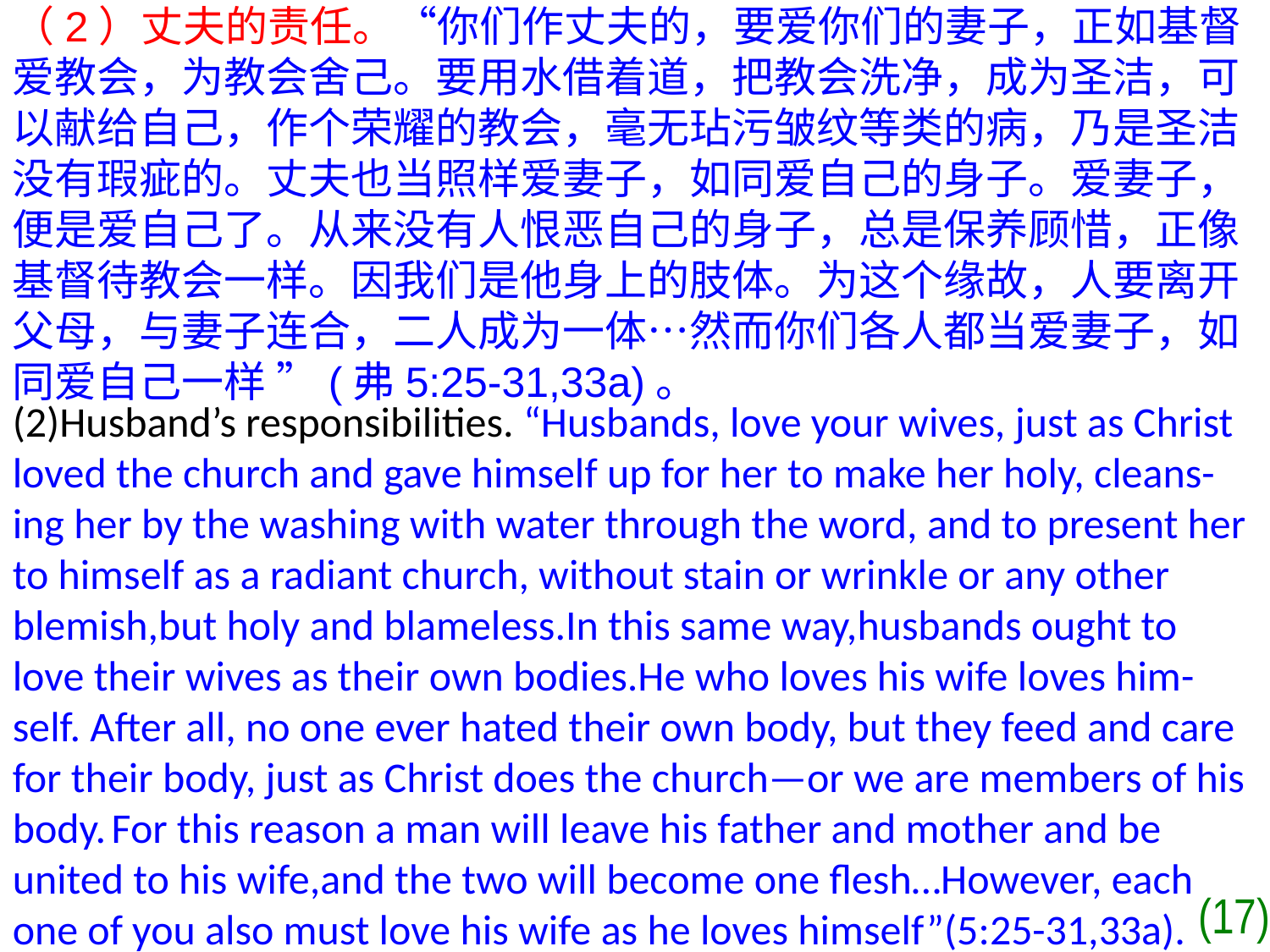

（2）丈夫的责任。“你们作丈夫的，要爱你们的妻子，正如基督爱教会，为教会舍己。要用水借着道，把教会洗净，成为圣洁，可以献给自己，作个荣耀的教会，毫无玷污皱纹等类的病，乃是圣洁没有瑕疵的。丈夫也当照样爱妻子，如同爱自己的身子。爱妻子，便是爱自己了。从来没有人恨恶自己的身子，总是保养顾惜，正像基督待教会一样。因我们是他身上的肢体。为这个缘故，人要离开父母，与妻子连合，二人成为一体…然而你们各人都当爱妻子，如同爱自己一样 ”(弗5:25-31,33a)。
(2)Husband’s responsibilities. “Husbands, love your wives, just as Christ loved the church and gave himself up for her to make her holy, cleans-
ing her by the washing with water through the word, and to present her to himself as a radiant church, without stain or wrinkle or any other blemish,but holy and blameless.In this same way,husbands ought to love their wives as their own bodies.He who loves his wife loves him-self. After all, no one ever hated their own body, but they feed and care for their body, just as Christ does the church—or we are members of his body. For this reason a man will leave his father and mother and be united to his wife,and the two will become one flesh…However, each one of you also must love his wife as he loves himself”(5:25-31,33a).
(17)